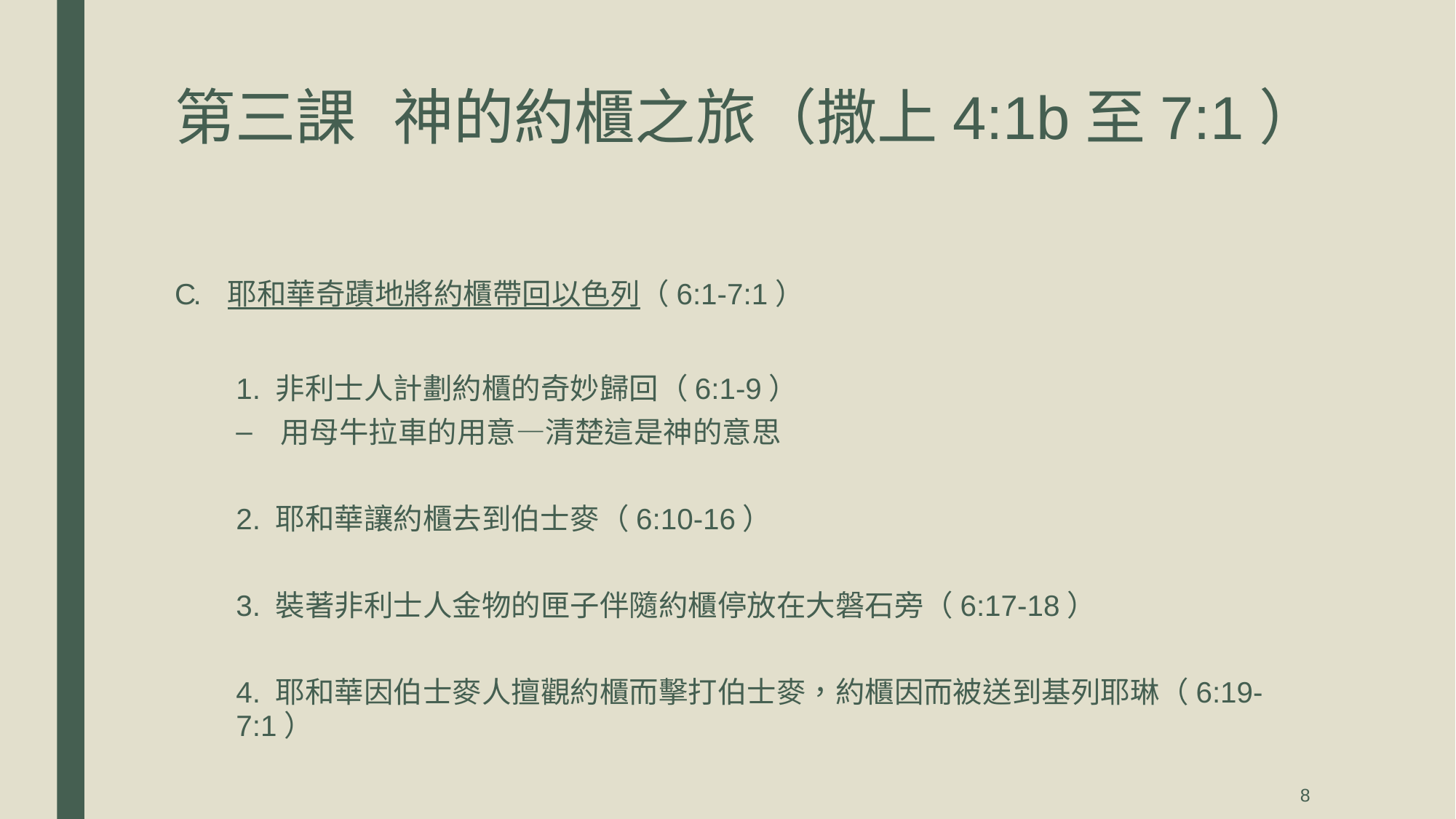

# 第三課	神的約櫃之旅（撒上4:1b至7:1）
耶和華奇蹟地將約櫃帶回以色列（6:1-7:1）

1. 非利士人計劃約櫃的奇妙歸回（6:1-9）
用母牛拉車的用意—清楚這是神的意思

2. 耶和華讓約櫃去到伯士麥（6:10-16）

3. 裝著非利士人金物的匣子伴隨約櫃停放在大磐石旁（6:17-18）

4. 耶和華因伯士麥人擅觀約櫃而擊打伯士麥，約櫃因而被送到基列耶琳（6:19-7:1）

8